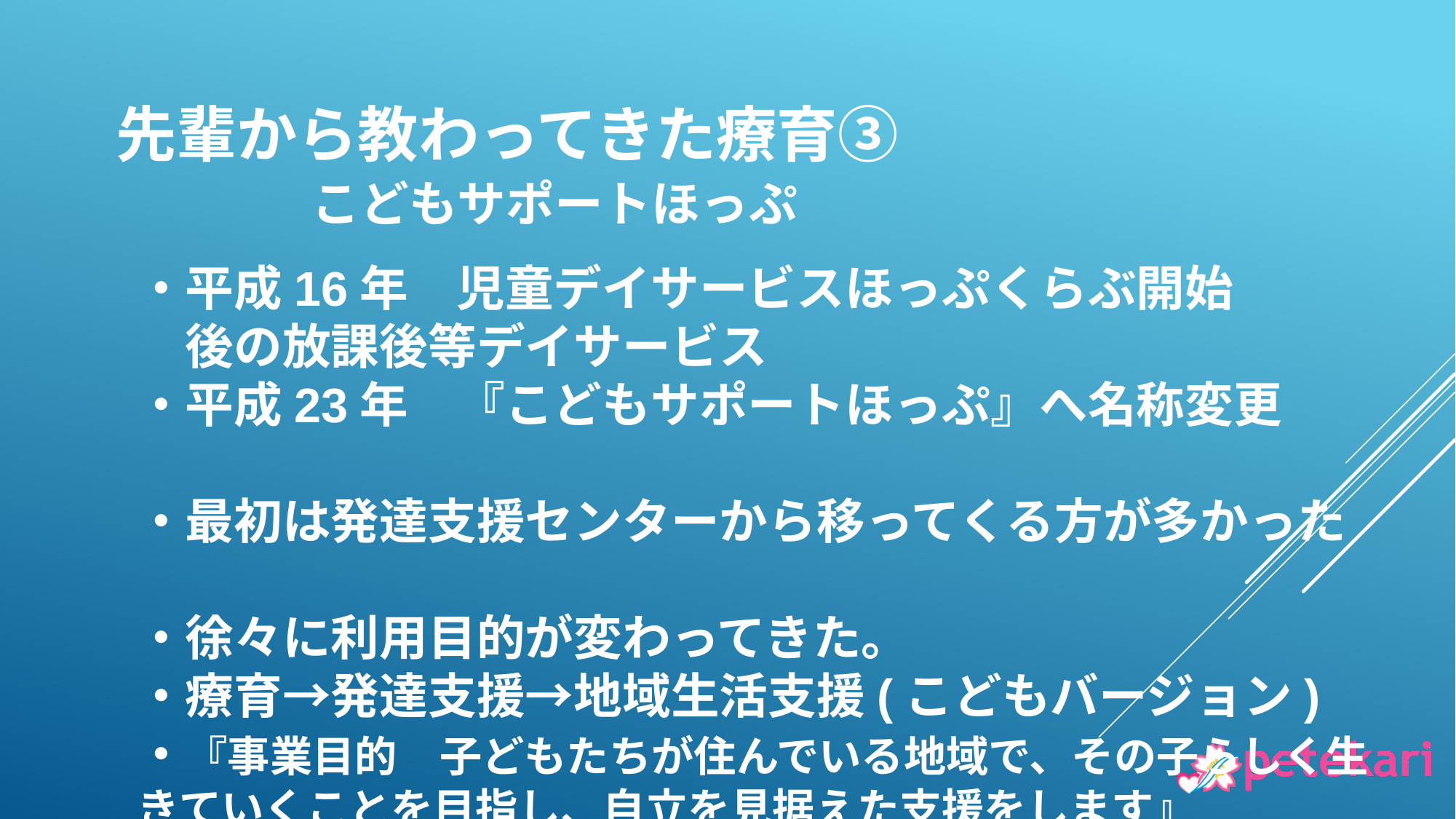

先輩から教わってきた療育③
こどもサポートほっぷ
・平成16年　児童デイサービスほっぷくらぶ開始
　後の放課後等デイサービス
・平成23年　『こどもサポートほっぷ』へ名称変更

・最初は発達支援センターから移ってくる方が多かった　
・徐々に利用目的が変わってきた。
・療育→発達支援→地域生活支援(こどもバージョン)
・『事業目的　子どもたちが住んでいる地域で、その子らしく生きていくことを目指し、自立を見据えた支援をします』